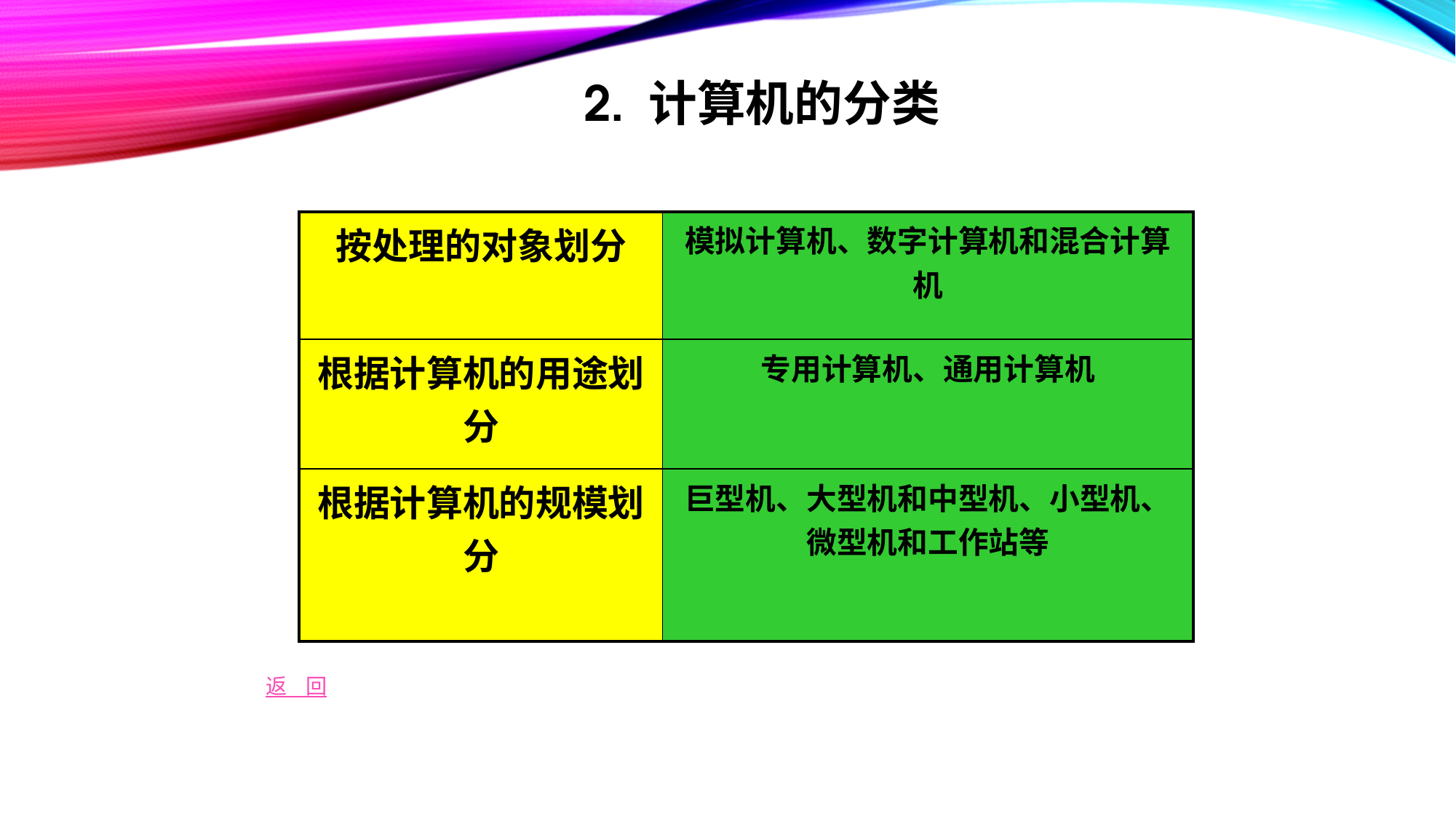

2. 计算机的分类
| 按处理的对象划分 | 模拟计算机、数字计算机和混合计算机 |
| --- | --- |
| 根据计算机的用途划分 | 专用计算机、通用计算机 |
| 根据计算机的规模划分 | 巨型机、大型机和中型机、小型机、微型机和工作站等 |
返    回